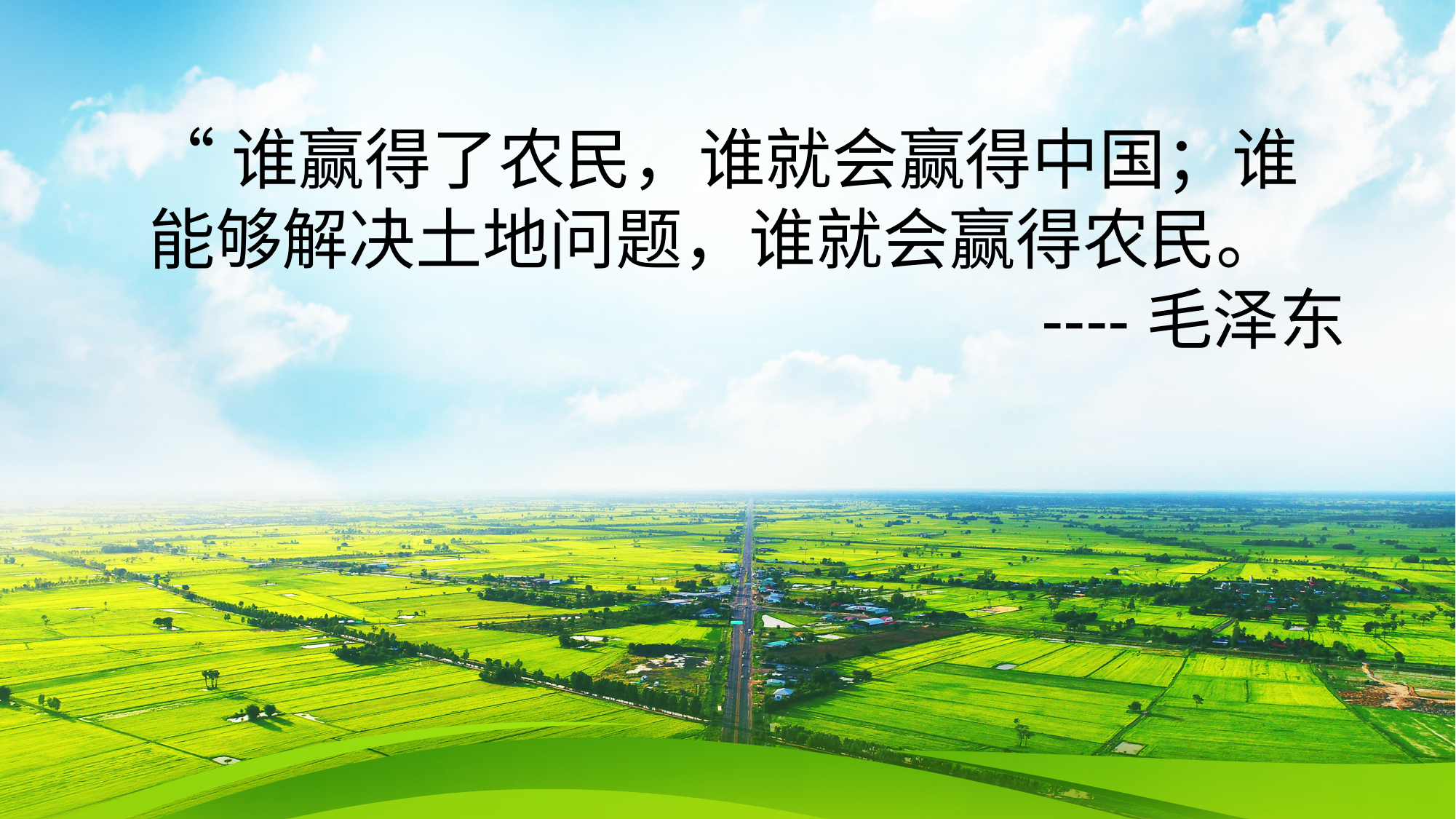

“谁赢得了农民，谁就会赢得中国；谁能够解决土地问题，谁就会赢得农民。
----毛泽东